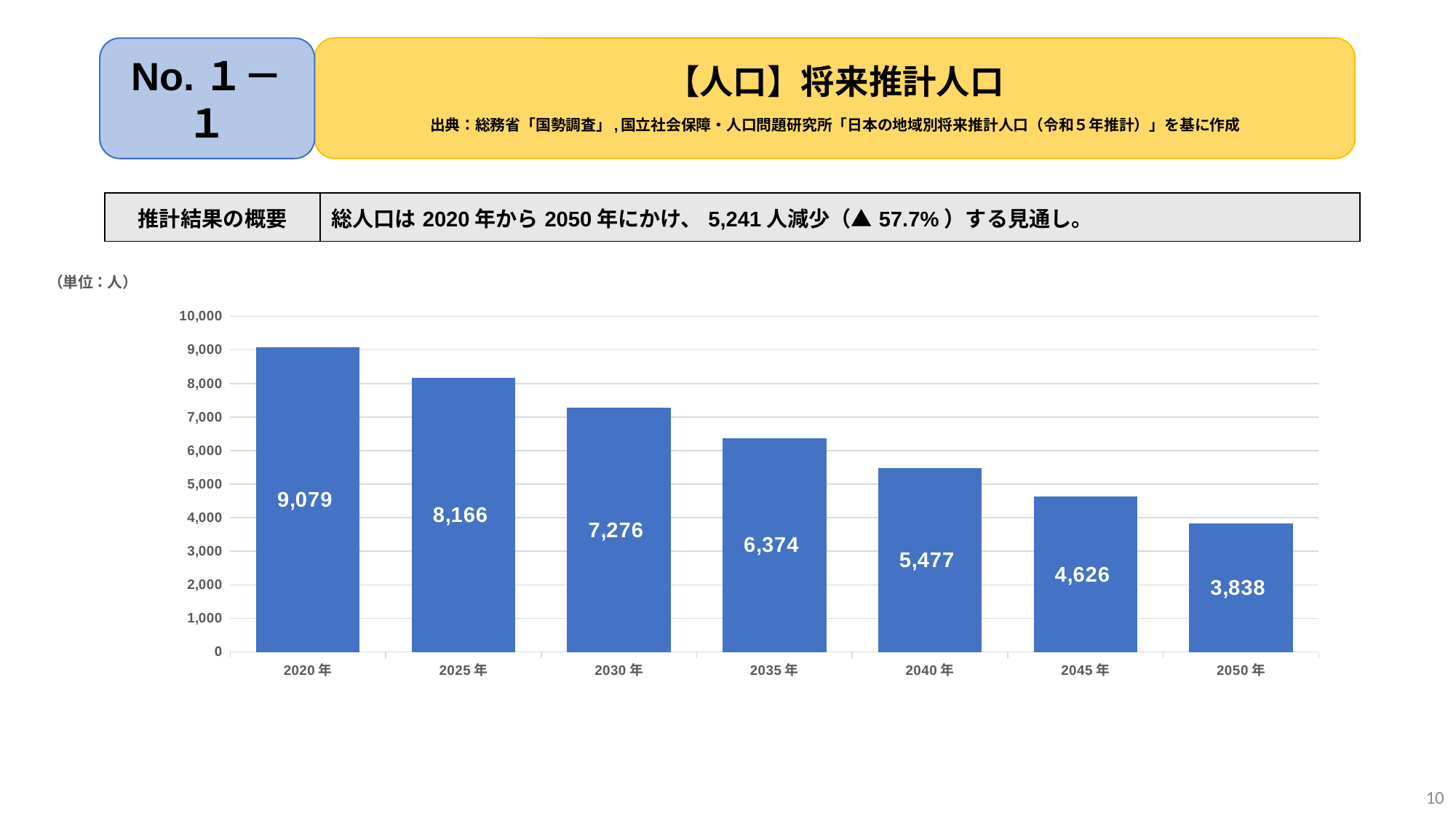

No.１－１
# 【人口】将来推計人口 出典：総務省「国勢調査」,国立社会保障・人口問題研究所「日本の地域別将来推計人口（令和５年推計）」を基に作成
| 推計結果の概要 | 総人口は2020年から2050年にかけ、5,241人減少（▲57.7%）する見通し。 |
| --- | --- |

### Chart

| Category | 能勢町 |
|---|---|
| 2020年 | 9079.0 |
| 2025年 | 8166.0 |
| 2030年 | 7276.0 |
| 2035年 | 6374.0 |
| 2040年 | 5477.0 |
| 2045年 | 4626.0 |
| 2050年 | 3838.0 |
10